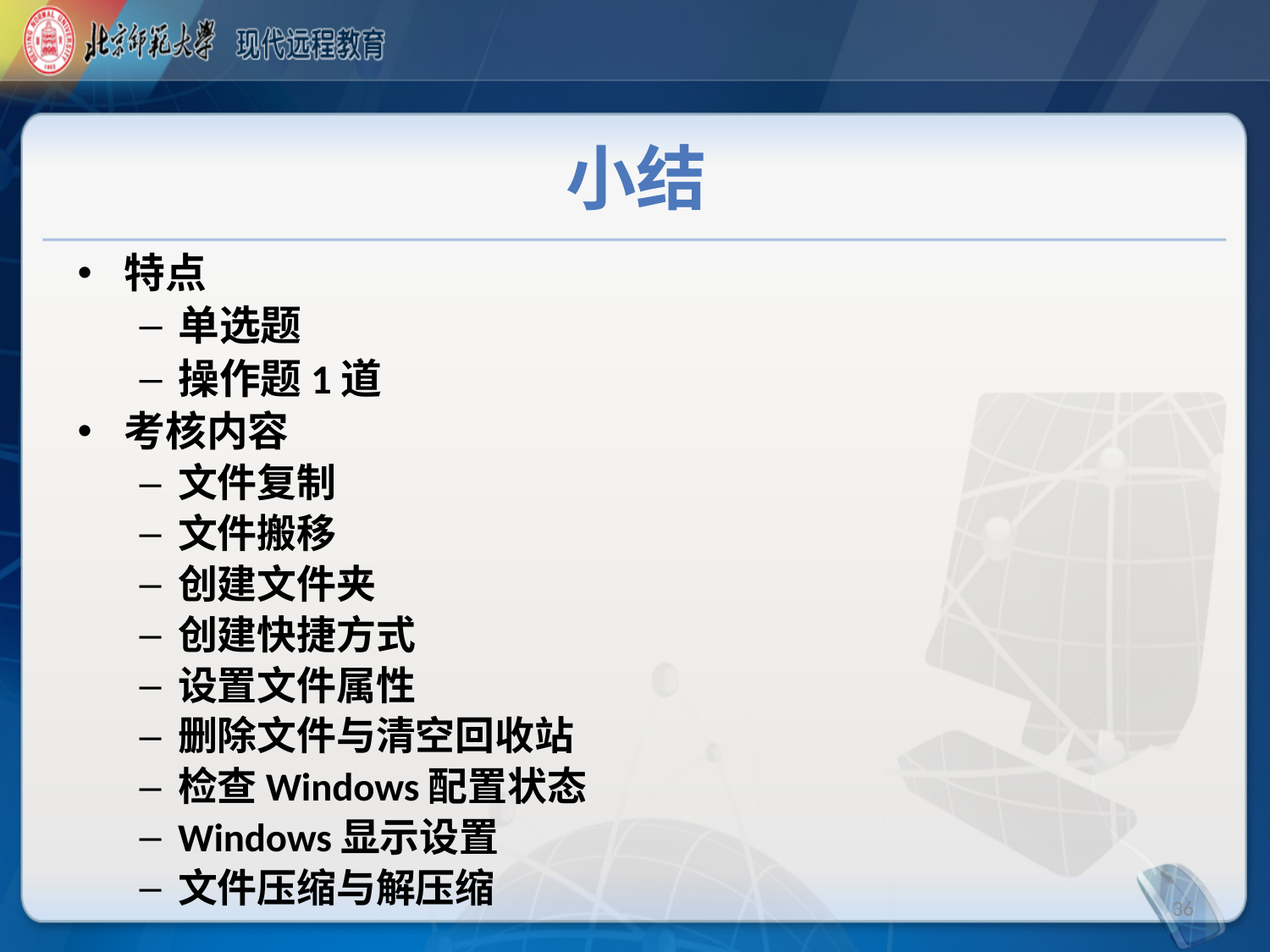

# 小结
特点
单选题
操作题1道
考核内容
文件复制
文件搬移
创建文件夹
创建快捷方式
设置文件属性
删除文件与清空回收站
检查Windows配置状态
Windows显示设置
文件压缩与解压缩
36